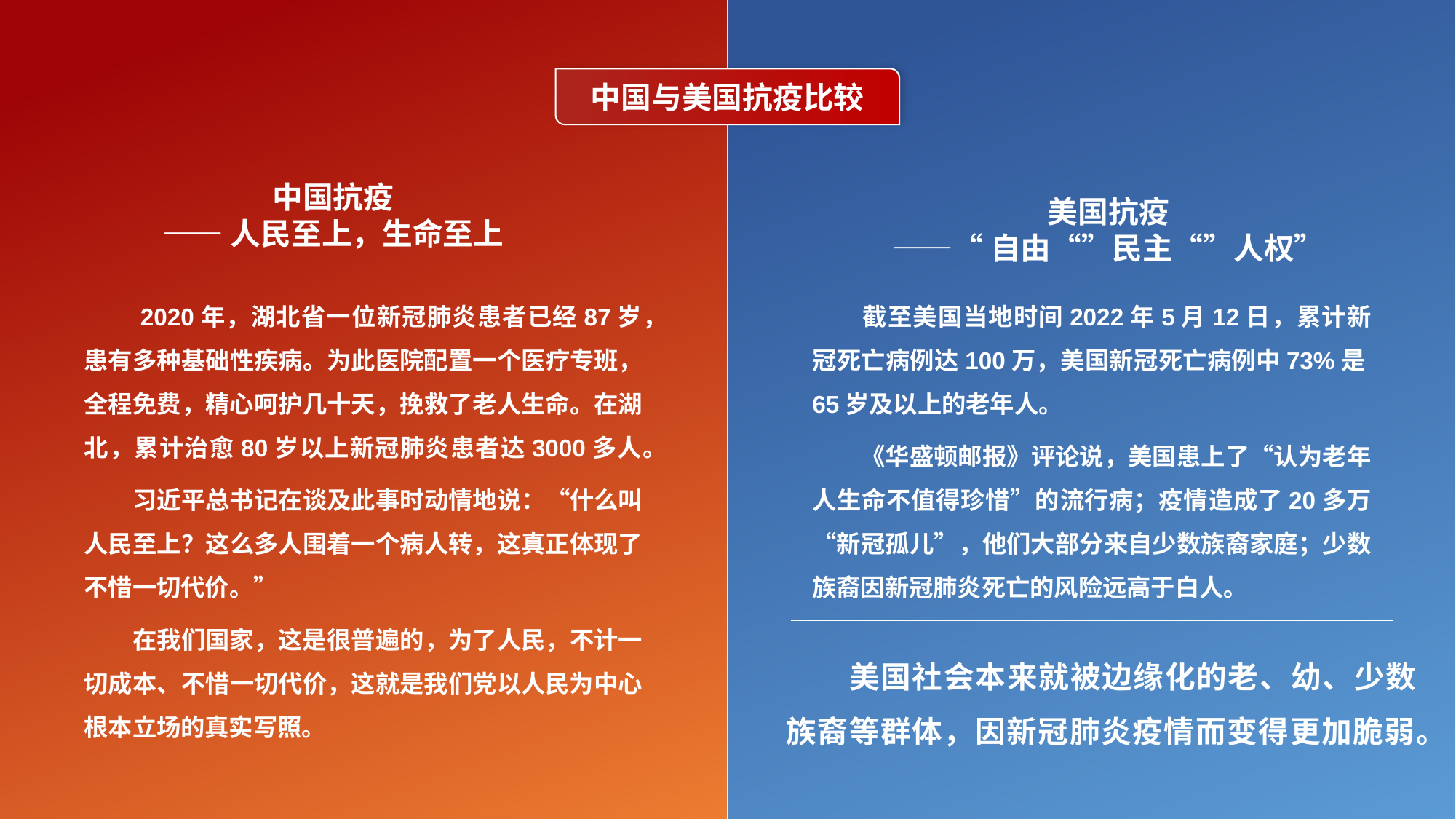

二、人民对美好生活的向往是党的奋斗目标
第三讲 坚持以人民为中心的发展思想

中国与美国抗疫比较
中国抗疫
——人民至上，生命至上
美国抗疫
——“自由“”民主“”人权”
　　截至美国当地时间2022年5月12日，累计新冠死亡病例达100万，美国新冠死亡病例中73%是65岁及以上的老年人。
　　《华盛顿邮报》评论说，美国患上了“认为老年人生命不值得珍惜”的流行病；疫情造成了20多万“新冠孤儿”，他们大部分来自少数族裔家庭；少数族裔因新冠肺炎死亡的风险远高于白人。
　　2020年，湖北省一位新冠肺炎患者已经87岁，患有多种基础性疾病。为此医院配置一个医疗专班，全程免费，精心呵护几十天，挽救了老人生命。在湖北，累计治愈80岁以上新冠肺炎患者达3000多人。
　　习近平总书记在谈及此事时动情地说：“什么叫人民至上？这么多人围着一个病人转，这真正体现了不惜一切代价。”
　　在我们国家，这是很普遍的，为了人民，不计一切成本、不惜一切代价，这就是我们党以人民为中心根本立场的真实写照。
　　美国社会本来就被边缘化的老、幼、少数族裔等群体，因新冠肺炎疫情而变得更加脆弱。
《习近平新时代中国特色社会主义思想概论》